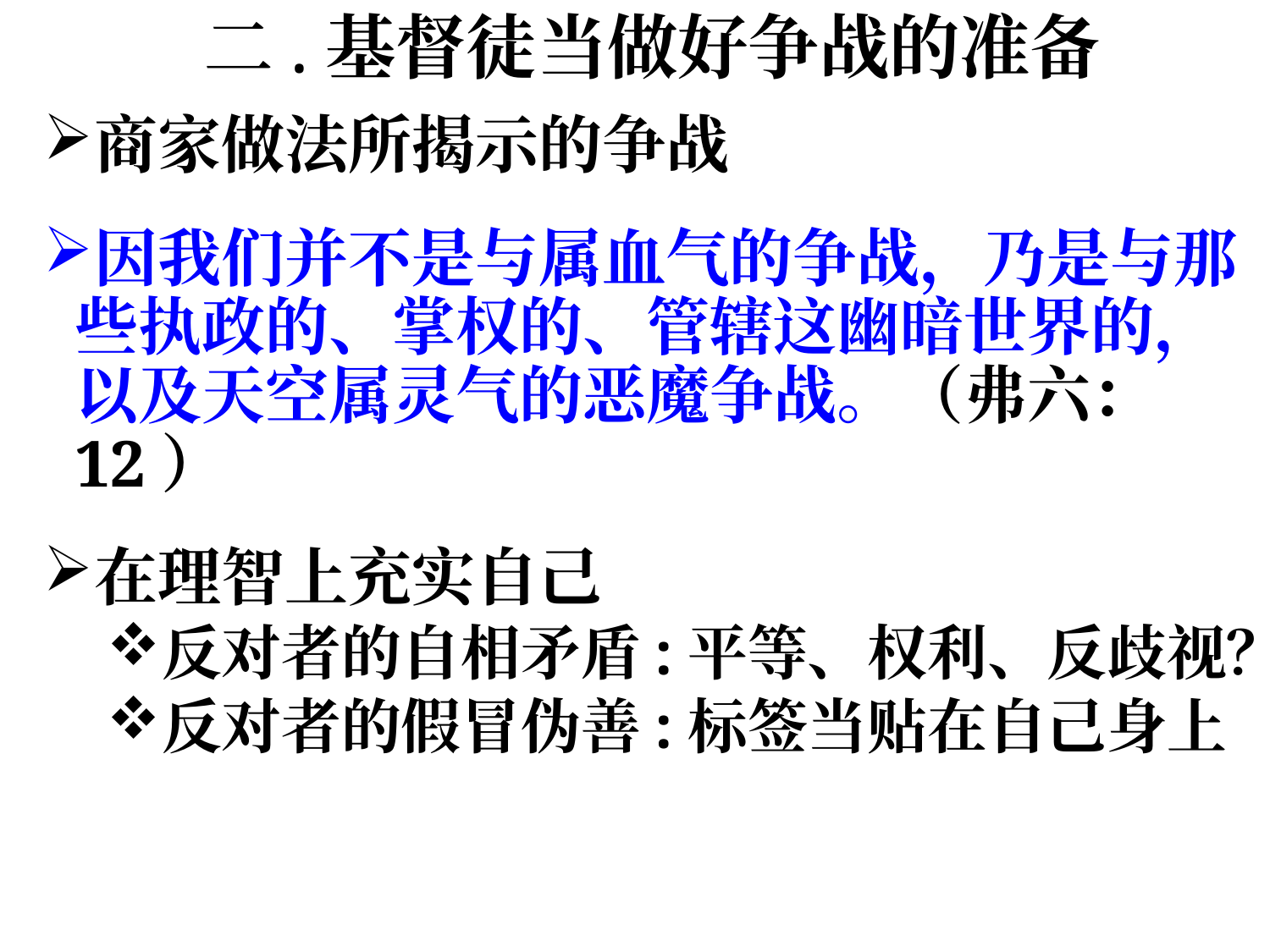

# 二.基督徒当做好争战的准备
商家做法所揭示的争战

因我们并不是与属血气的争战，乃是与那些执政的、掌权的、管辖这幽暗世界的，以及天空属灵气的恶魔争战。（弗六：12）

在理智上充实自己
反对者的自相矛盾:平等、权利、反歧视？
反对者的假冒伪善:标签当贴在自己身上